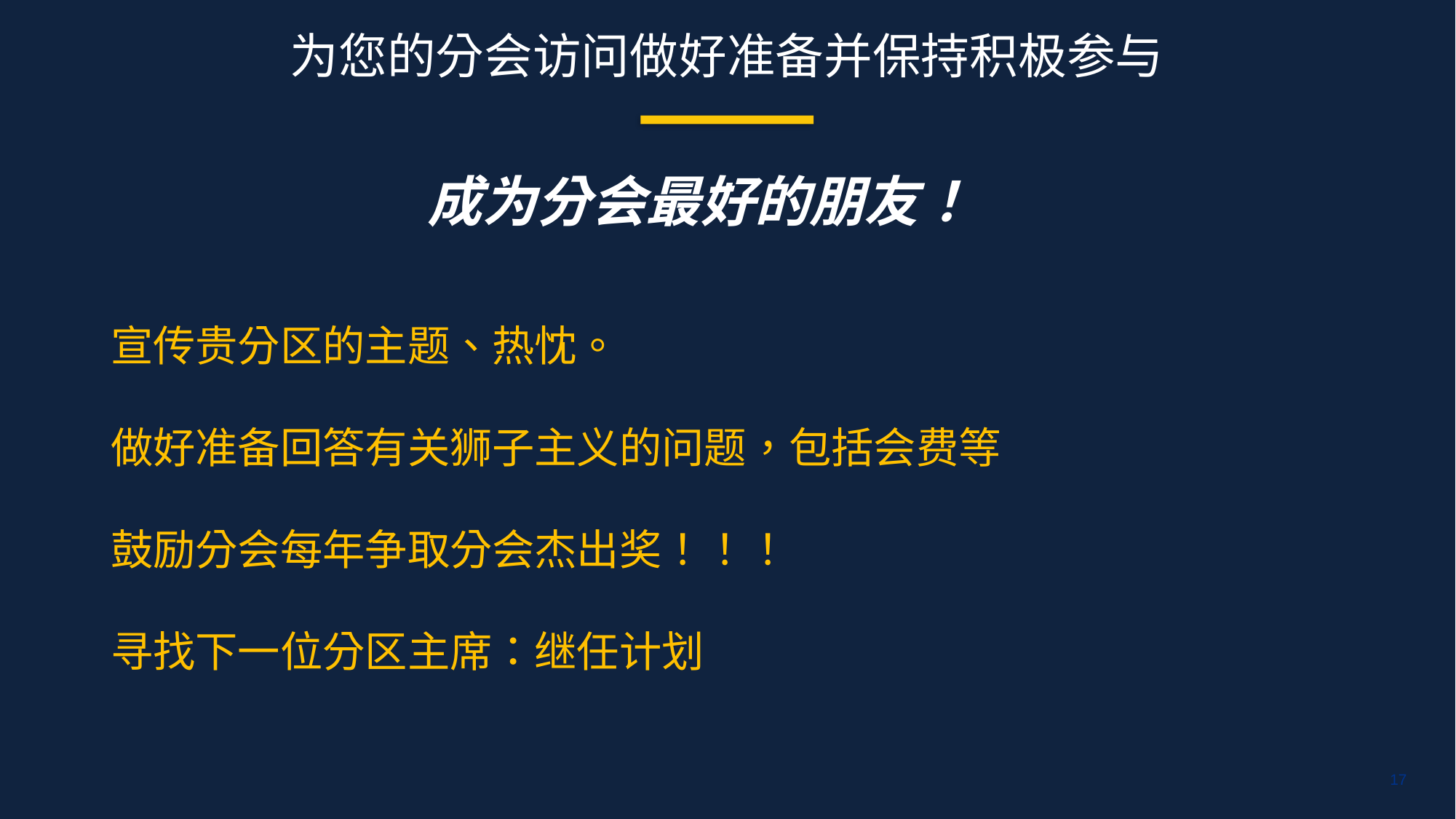

为您的分会访问做好准备并保持积极参与

成为分会最好的朋友！

宣传贵分区的主题、热忱。

做好准备回答有关狮子主义的问题，包括会费等

鼓励分会每年争取分会杰出奖！！！

寻找下一位分区主席：继任计划